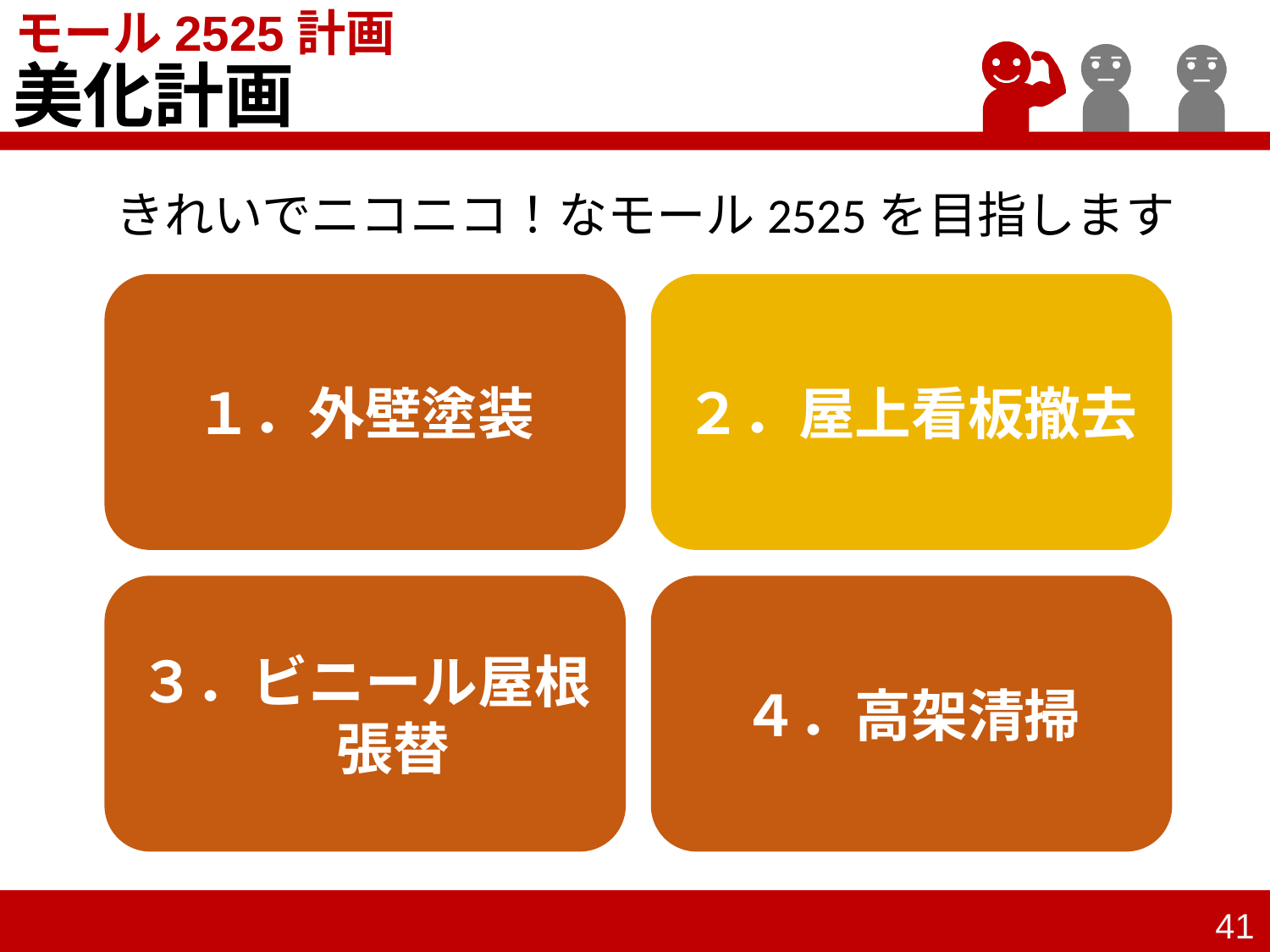

モール2525計画
# 美化計画
きれいでニコニコ！なモール2525を目指します
１．外壁塗装
２．屋上看板撤去
３．ビニール屋根
　張替
４．高架清掃
41